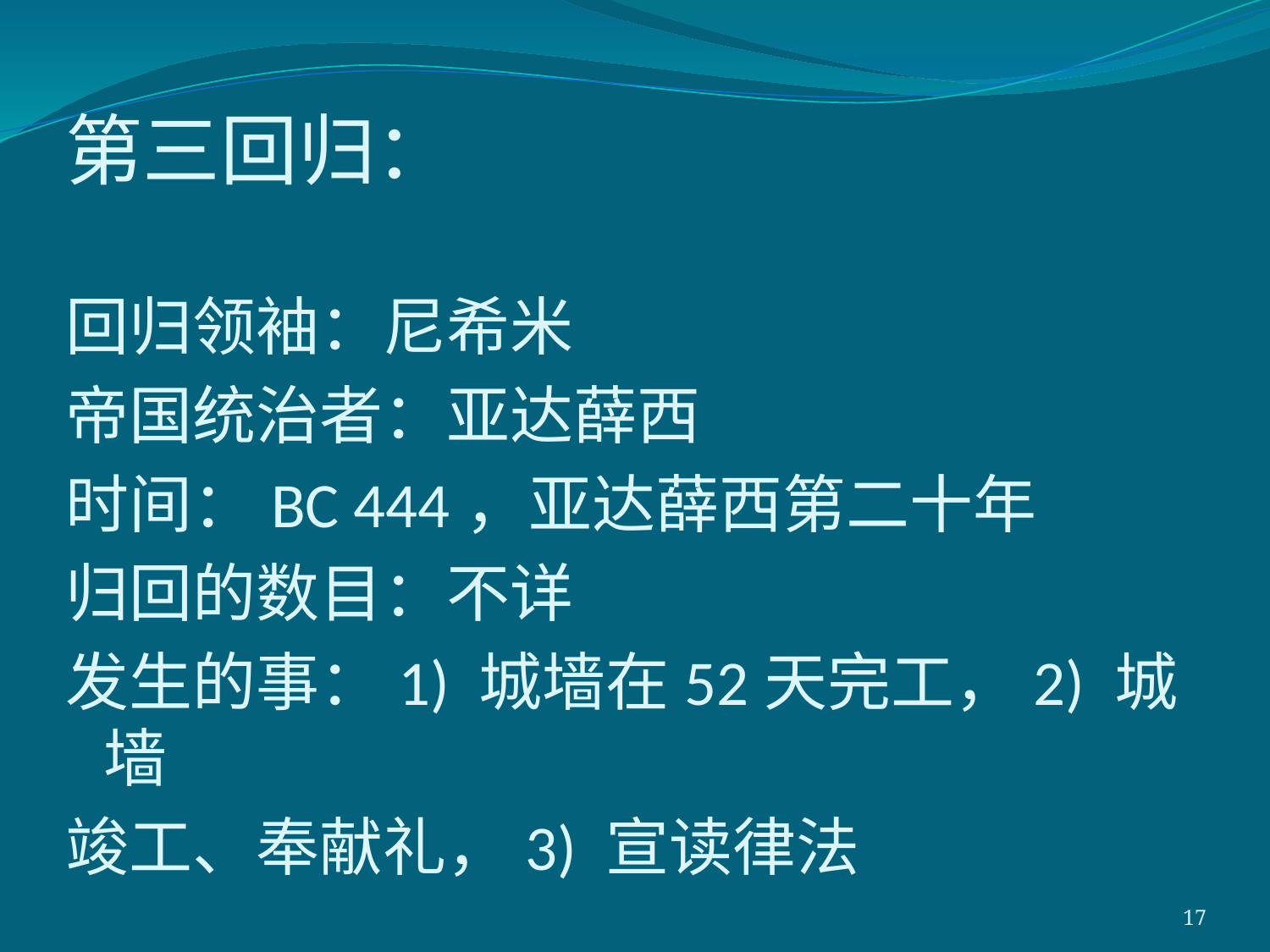

第三回归：

回归领袖：尼希米
帝国统治者：亚达薛西
时间：BC 444，亚达薛西第二十年
归回的数目：不详
发生的事：1) 城墙在52天完工，2) 城墙
竣工、奉献礼，3) 宣读律法
17